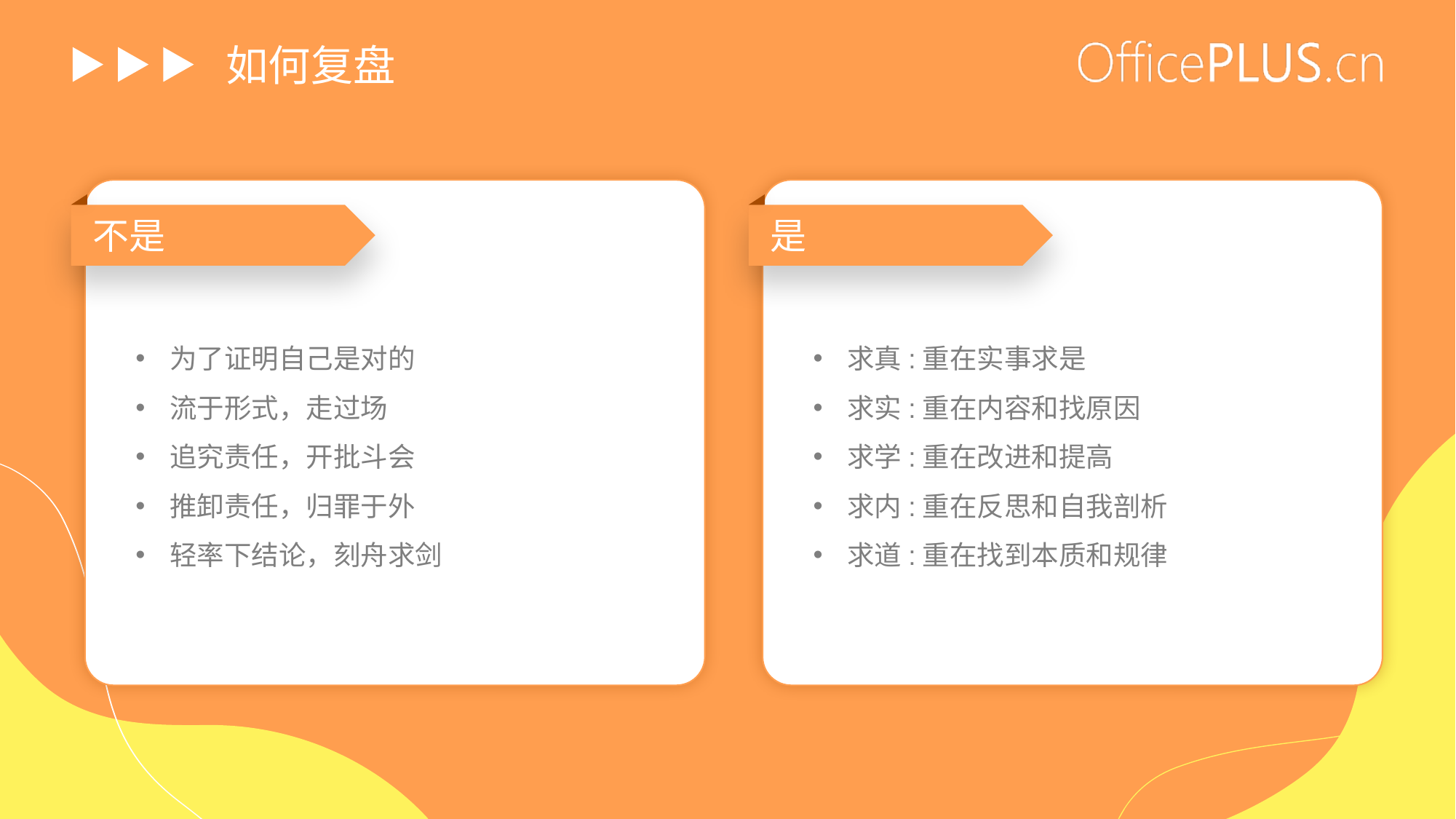

# 如何复盘

不是
为了证明自己是对的
流于形式，走过场
追究责任，开批斗会
推卸责任，归罪于外
轻率下结论，刻舟求剑

是
求真:重在实事求是
求实:重在内容和找原因
求学:重在改进和提高
求内:重在反思和自我剖析
求道:重在找到本质和规律